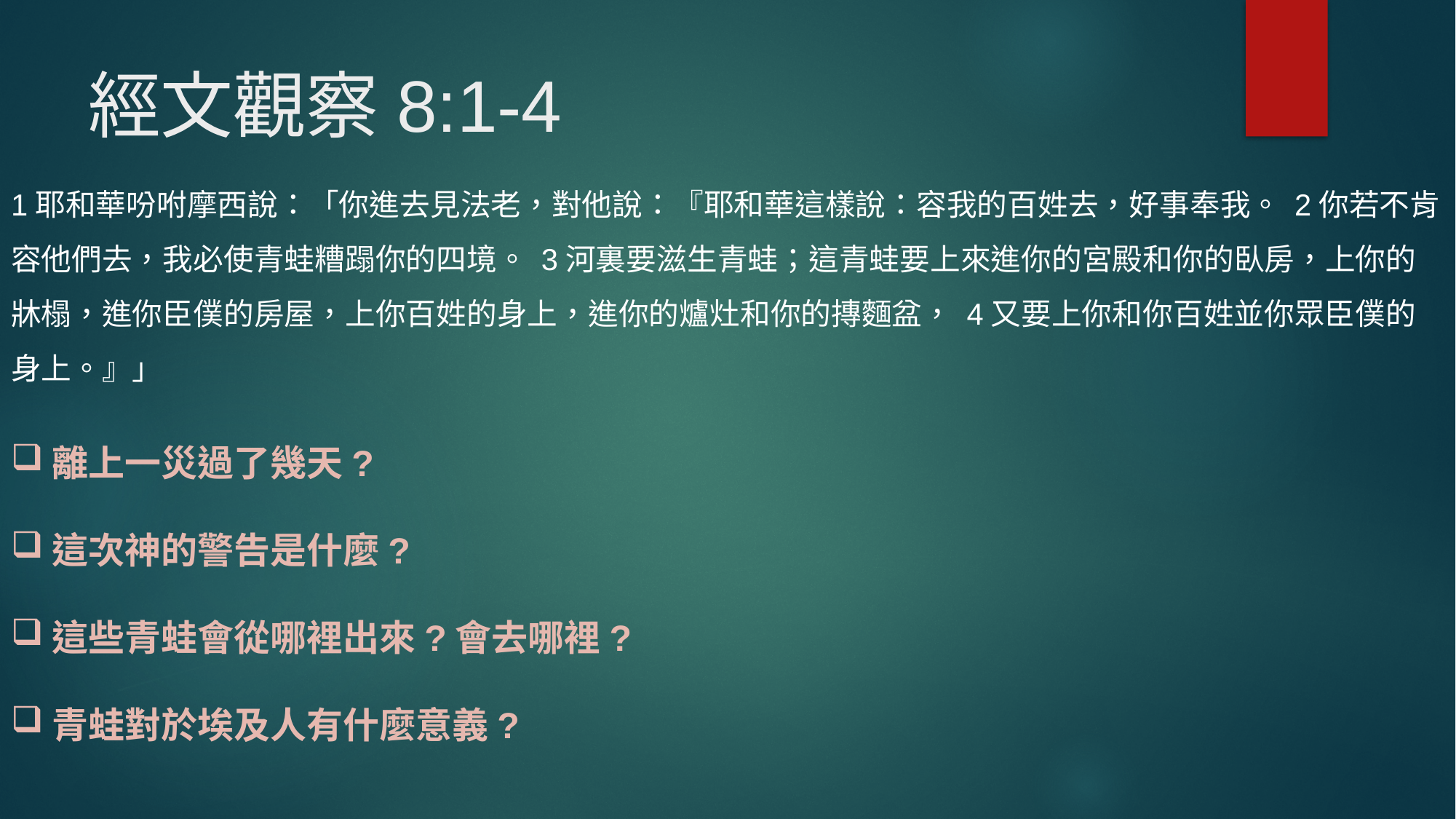

# 經文觀察8:1-4
1耶和華吩咐摩西說：「你進去見法老，對他說：『耶和華這樣說：容我的百姓去，好事奉我。 2你若不肯容他們去，我必使青蛙糟蹋你的四境。 3河裏要滋生青蛙；這青蛙要上來進你的宮殿和你的臥房，上你的牀榻，進你臣僕的房屋，上你百姓的身上，進你的爐灶和你的摶麵盆， 4又要上你和你百姓並你眾臣僕的身上。』」

離上一災過了幾天?

這次神的警告是什麼?

這些青蛙會從哪裡出來?會去哪裡?

青蛙對於埃及人有什麼意義?